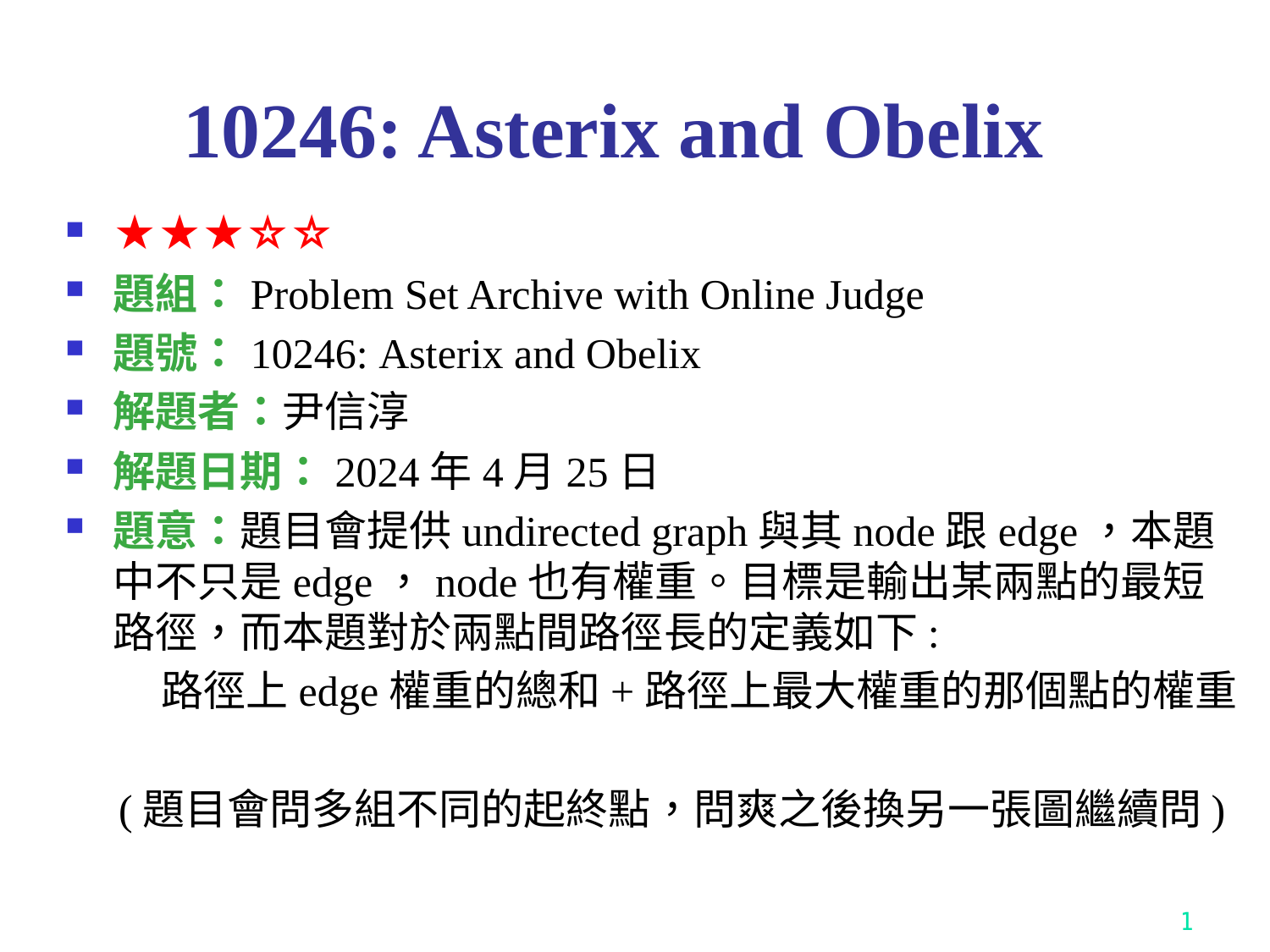

# 10246: Asterix and Obelix
★★★☆☆
題組：Problem Set Archive with Online Judge
題號：10246: Asterix and Obelix
解題者：尹信淳
解題日期：2024年4月25日
題意：題目會提供undirected graph與其node跟edge，本題中不只是edge，node也有權重。目標是輸出某兩點的最短路徑，而本題對於兩點間路徑長的定義如下:
         路徑上edge權重的總和+路徑上最大權重的那個點的權重

     (題目會問多組不同的起終點，問爽之後換另一張圖繼續問)
1